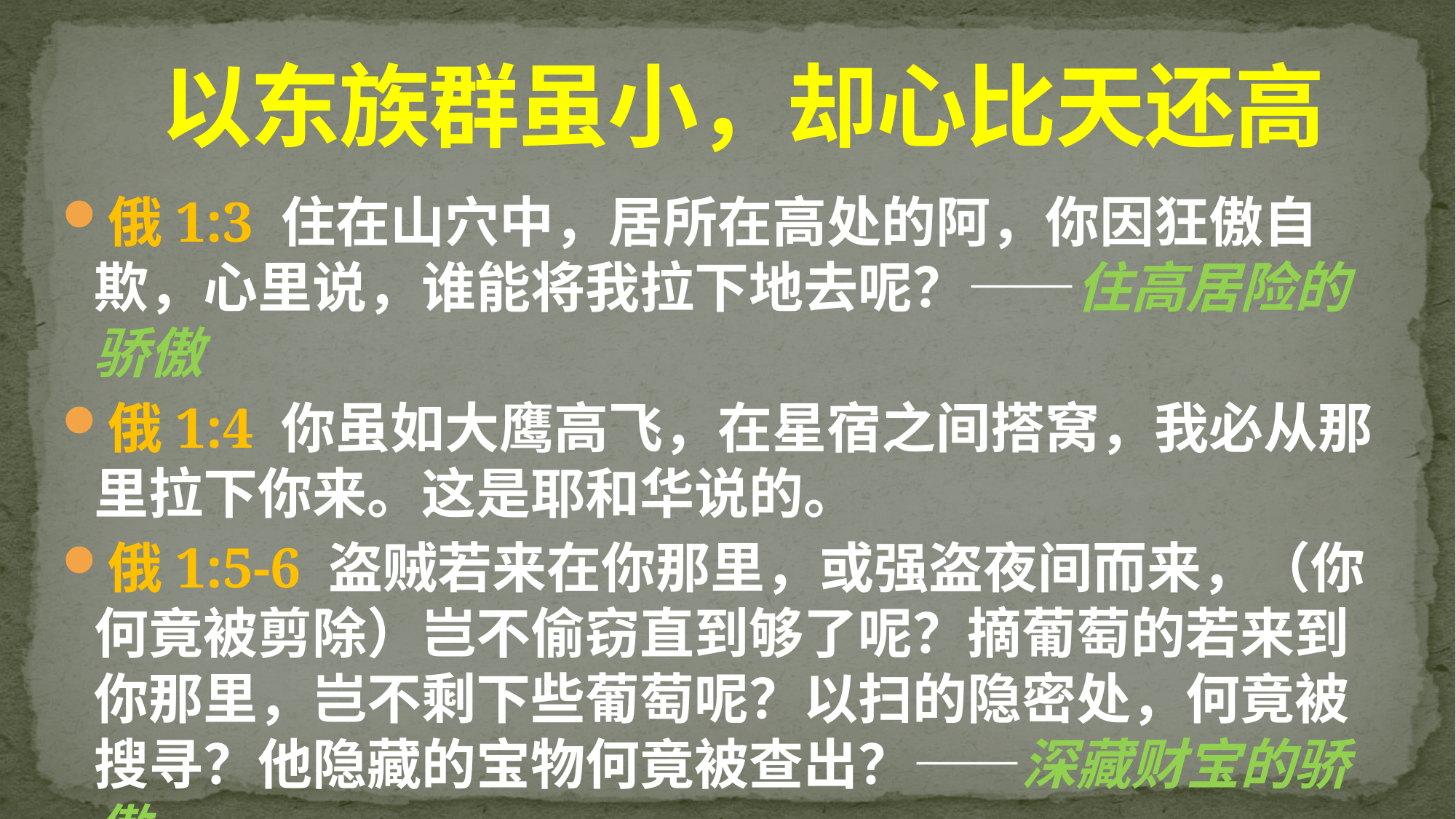

# 以东族群虽小，却心比天还高
俄1:3 住在山穴中，居所在高处的阿，你因狂傲自欺，心里说，谁能将我拉下地去呢？——住高居险的骄傲
俄1:4 你虽如大鹰高飞，在星宿之间搭窝，我必从那里拉下你来。这是耶和华说的。
俄1:5-6 盗贼若来在你那里，或强盗夜间而来，（你何竟被剪除）岂不偷窃直到够了呢？摘葡萄的若来到你那里，岂不剩下些葡萄呢？以扫的隐密处，何竟被搜寻？他隐藏的宝物何竟被查出？——深藏财宝的骄傲